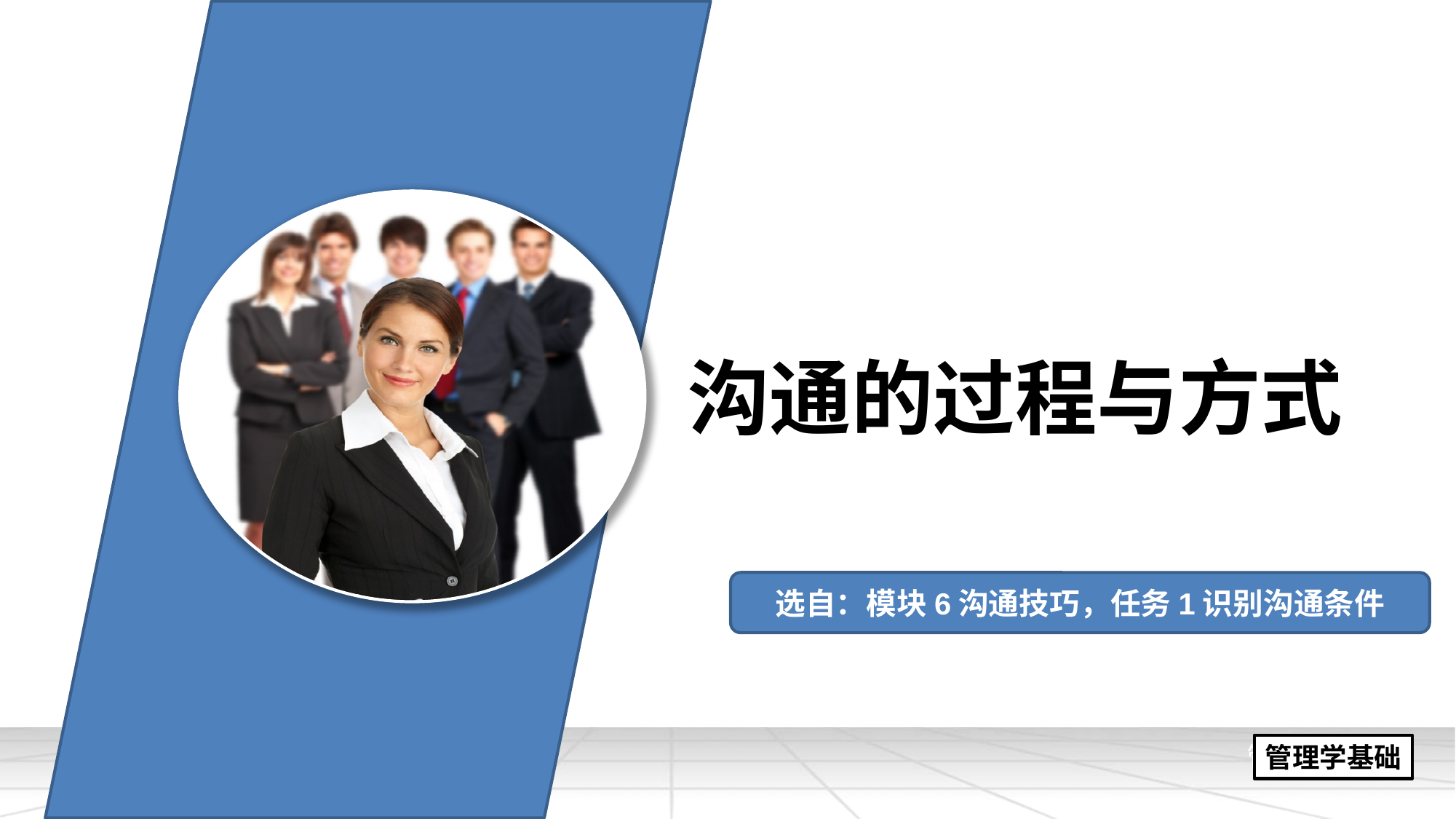

沟通的过程与方式
选自：模块6沟通技巧，任务1识别沟通条件
管理学基础
管理学基础